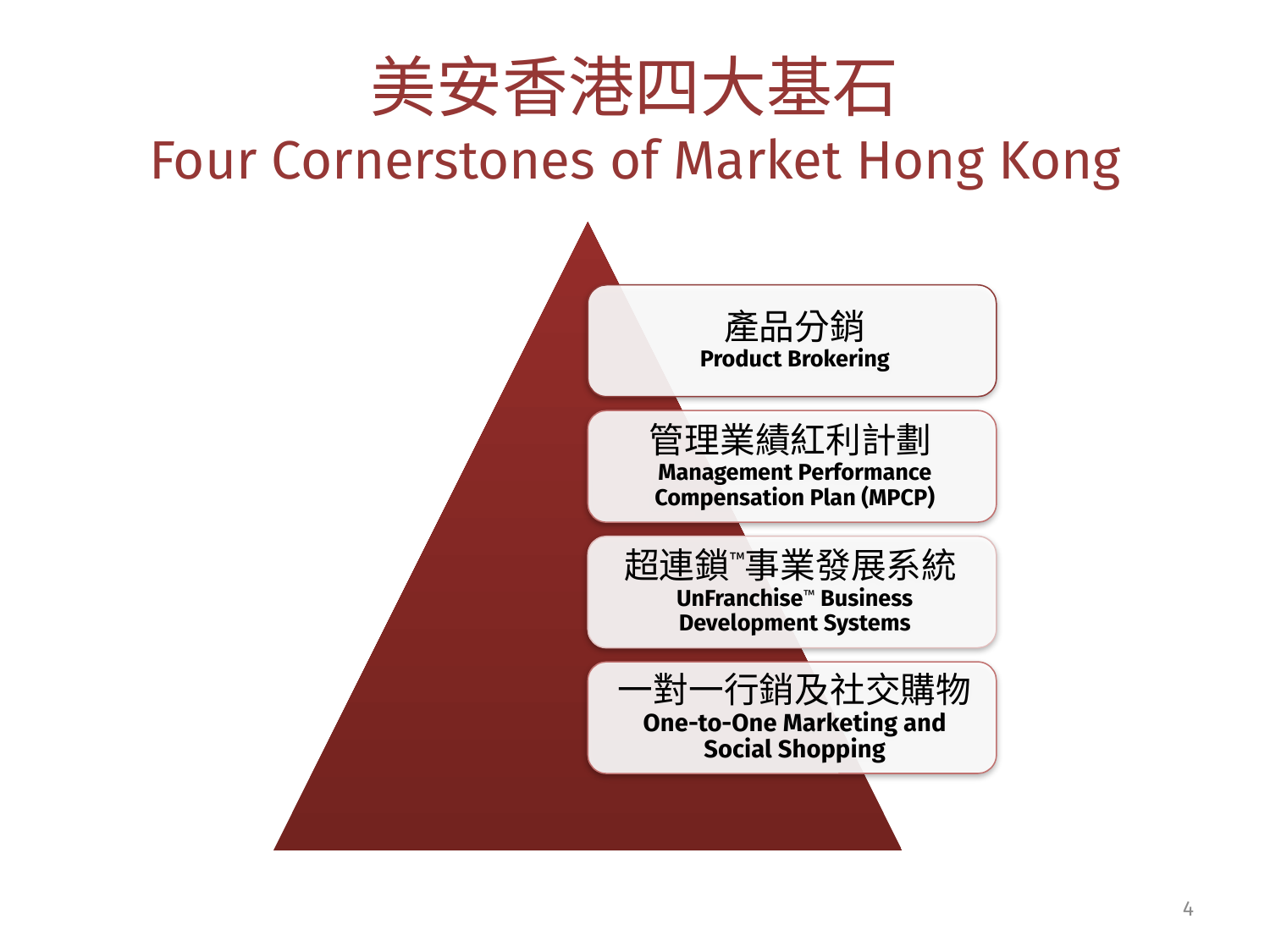

# 美安香港四大基石 Four Cornerstones of Market Hong Kong
產品分銷
Product Brokering
管理業績紅利計劃Management Performance Compensation Plan (MPCP)
超連鎖™事業發展系統UnFranchise™ Business Development Systems
一對一行銷及社交購物
One-to-One Marketing and Social Shopping
4